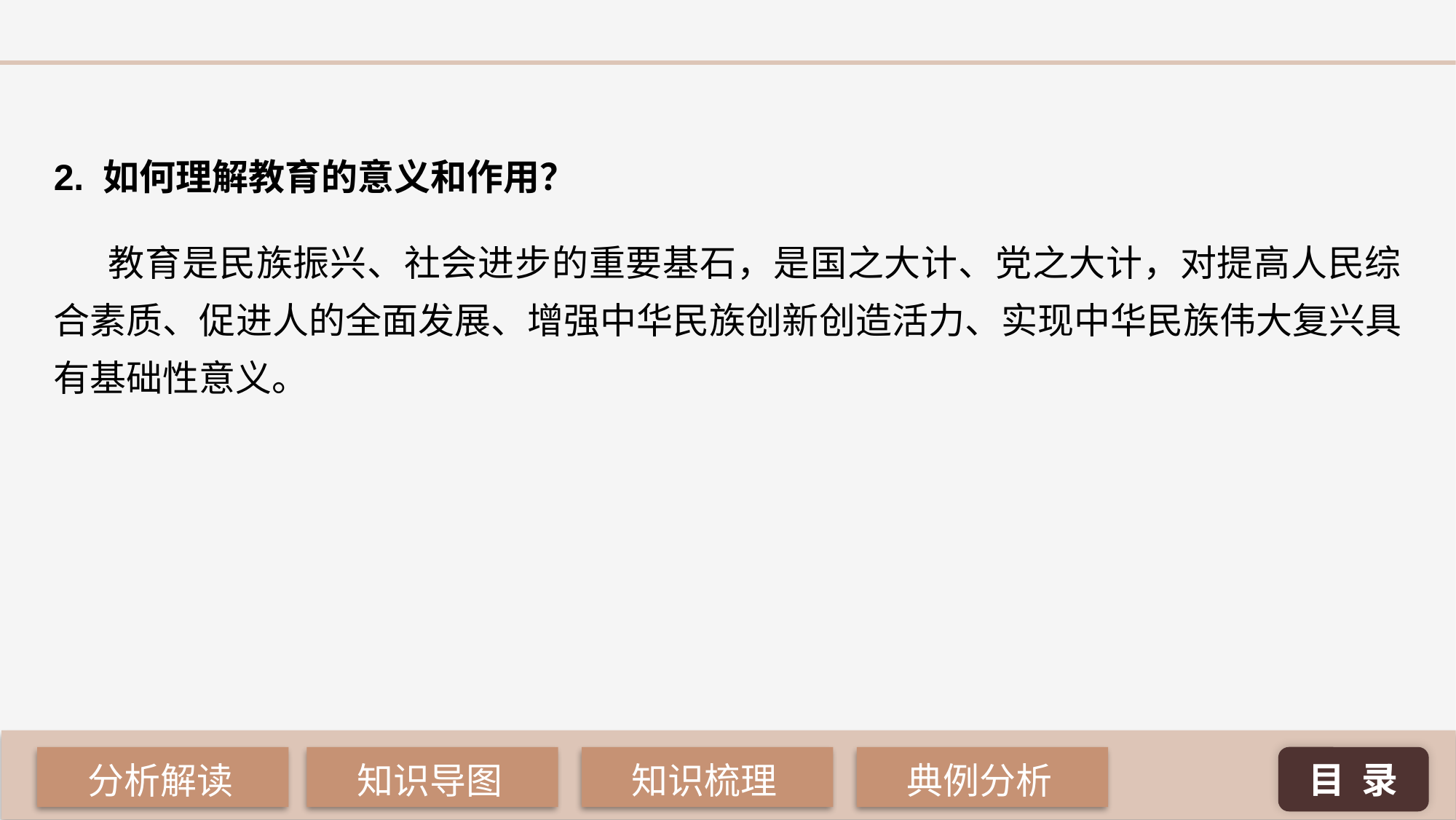

2. 如何理解教育的意义和作用？
教育是民族振兴、社会进步的重要基石，是国之大计、党之大计，对提高人民综合素质、促进人的全面发展、增强中华民族创新创造活力、实现中华民族伟大复兴具有基础性意义。